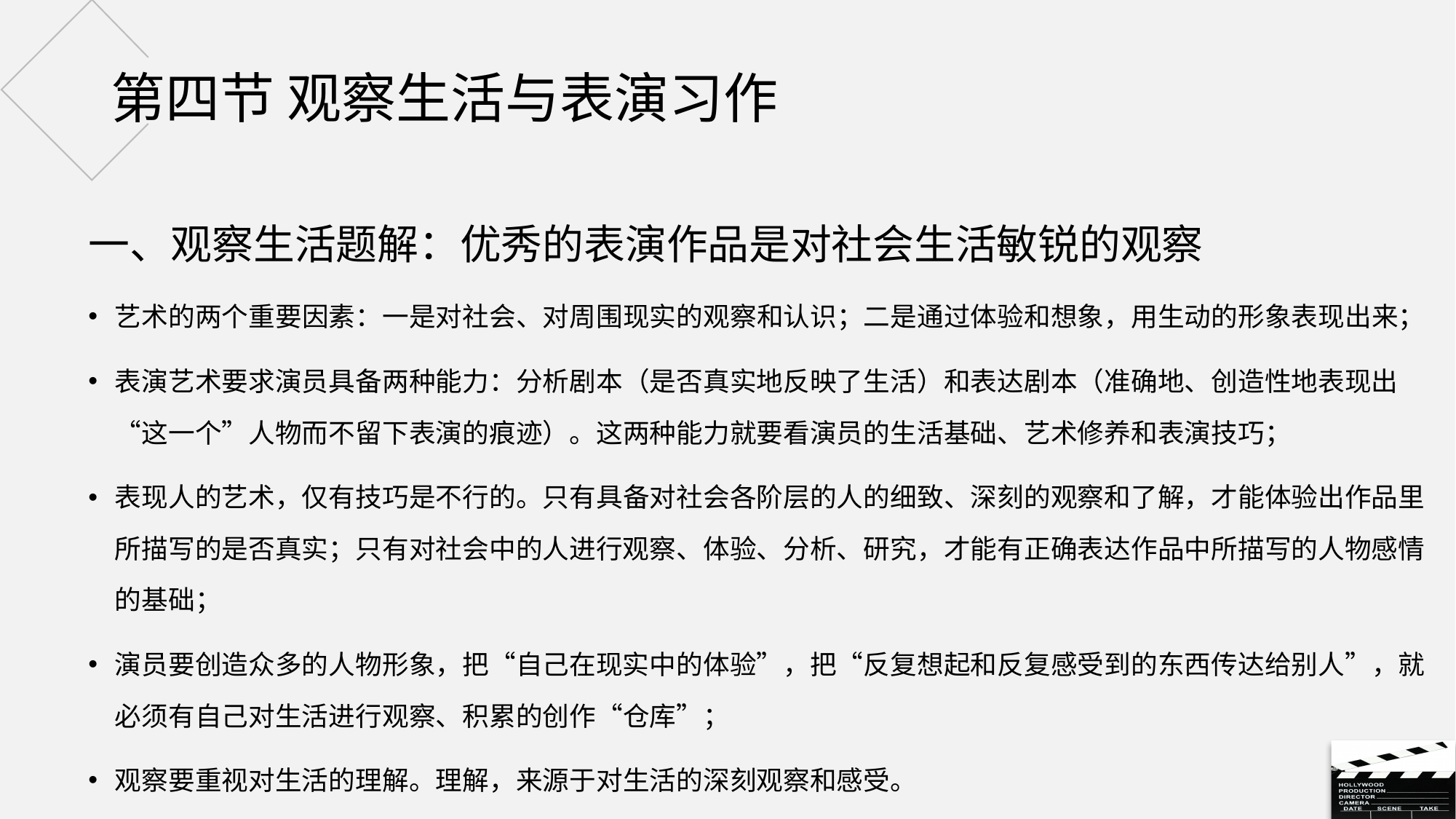

# 第四节 观察生活与表演习作
一、观察生活题解：优秀的表演作品是对社会生活敏锐的观察
艺术的两个重要因素：一是对社会、对周围现实的观察和认识；二是通过体验和想象，用生动的形象表现出来；
表演艺术要求演员具备两种能力：分析剧本（是否真实地反映了生活）和表达剧本（准确地、创造性地表现出“这一个”人物而不留下表演的痕迹）。这两种能力就要看演员的生活基础、艺术修养和表演技巧；
表现人的艺术，仅有技巧是不行的。只有具备对社会各阶层的人的细致、深刻的观察和了解，才能体验出作品里所描写的是否真实；只有对社会中的人进行观察、体验、分析、研究，才能有正确表达作品中所描写的人物感情的基础；
演员要创造众多的人物形象，把“自己在现实中的体验”，把“反复想起和反复感受到的东西传达给别人”，就必须有自己对生活进行观察、积累的创作“仓库”；
观察要重视对生活的理解。理解，来源于对生活的深刻观察和感受。